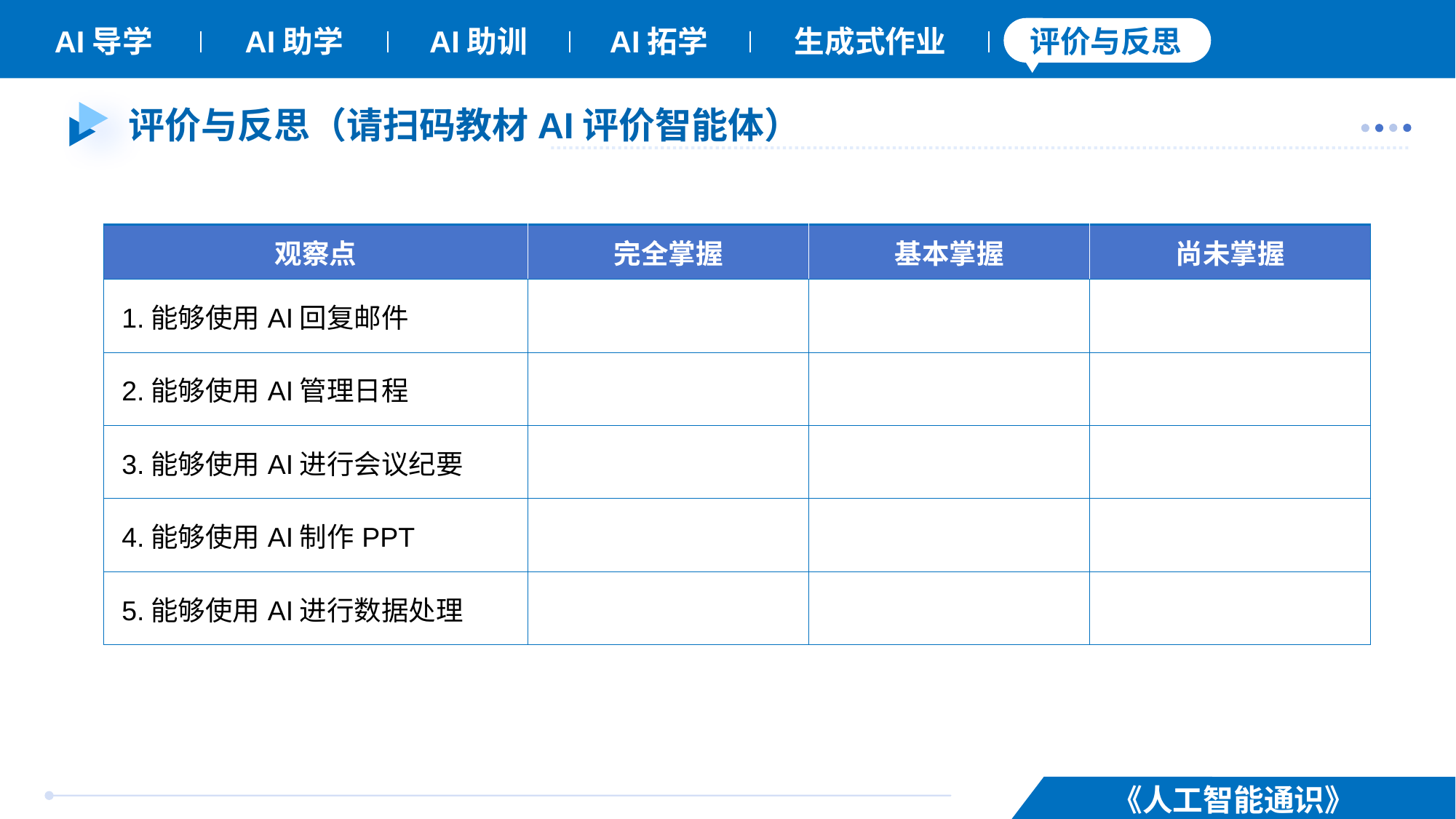

# 评价与反思（请扫码教材AI评价智能体）
| 观察点 | 完全掌握 | 基本掌握 | 尚未掌握 |
| --- | --- | --- | --- |
| 1.能够使用AI回复邮件 |  |  |  |
| 2.能够使用AI管理日程 |  |  |  |
| 3.能够使用AI进行会议纪要 |  |  |  |
| 4.能够使用AI制作PPT |  |  |  |
| 5.能够使用AI进行数据处理 |  |  |  |